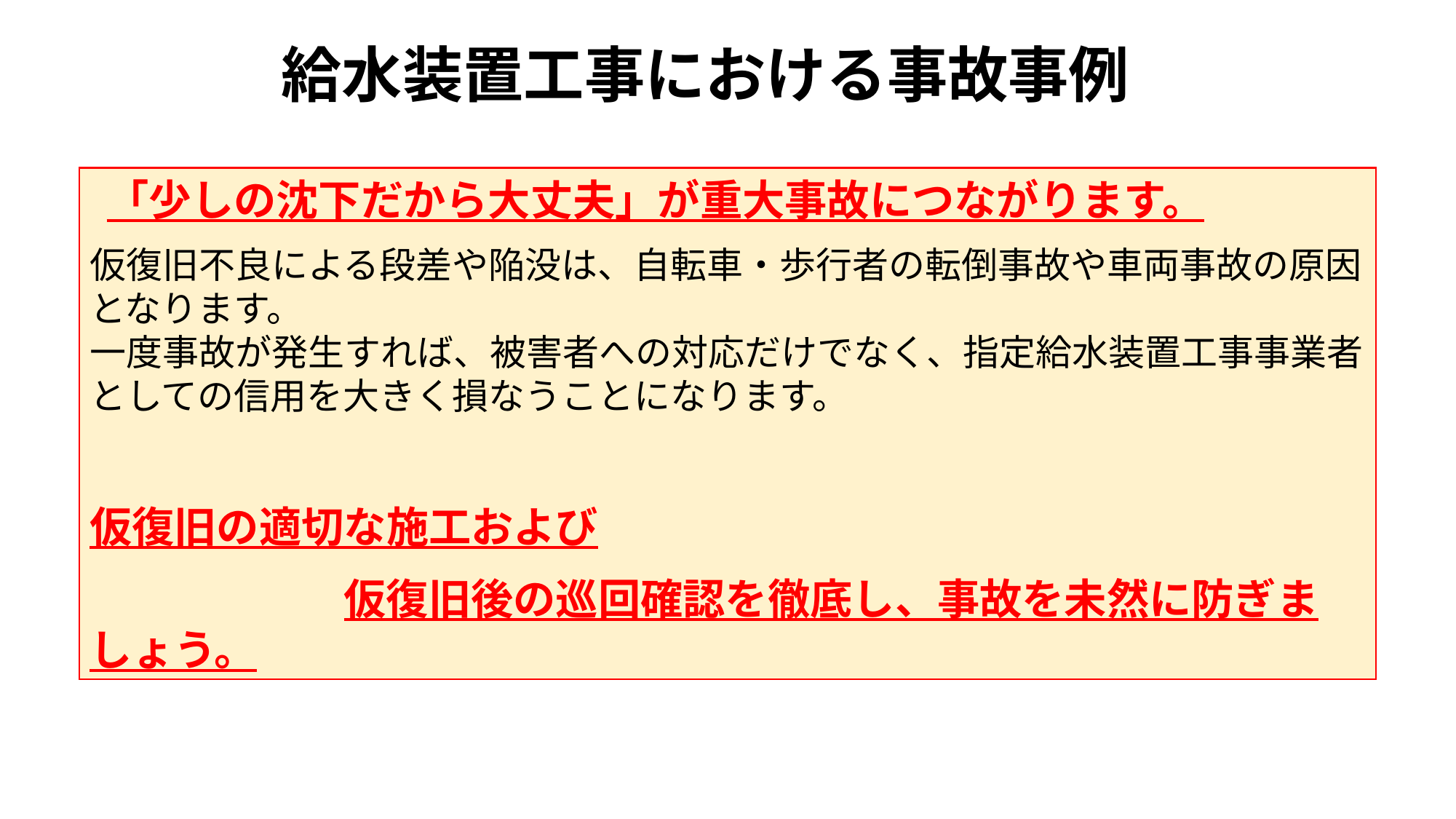

給水装置工事における事故事例
 「少しの沈下だから大丈夫」が重大事故につながります。
仮復旧不良による段差や陥没は、自転車・歩行者の転倒事故や車両事故の原因となります。
一度事故が発生すれば、被害者への対応だけでなく、指定給水装置工事事業者としての信用を大きく損なうことになります。

仮復旧の適切な施工および
　　　　　　仮復旧後の巡回確認を徹底し、事故を未然に防ぎましょう。